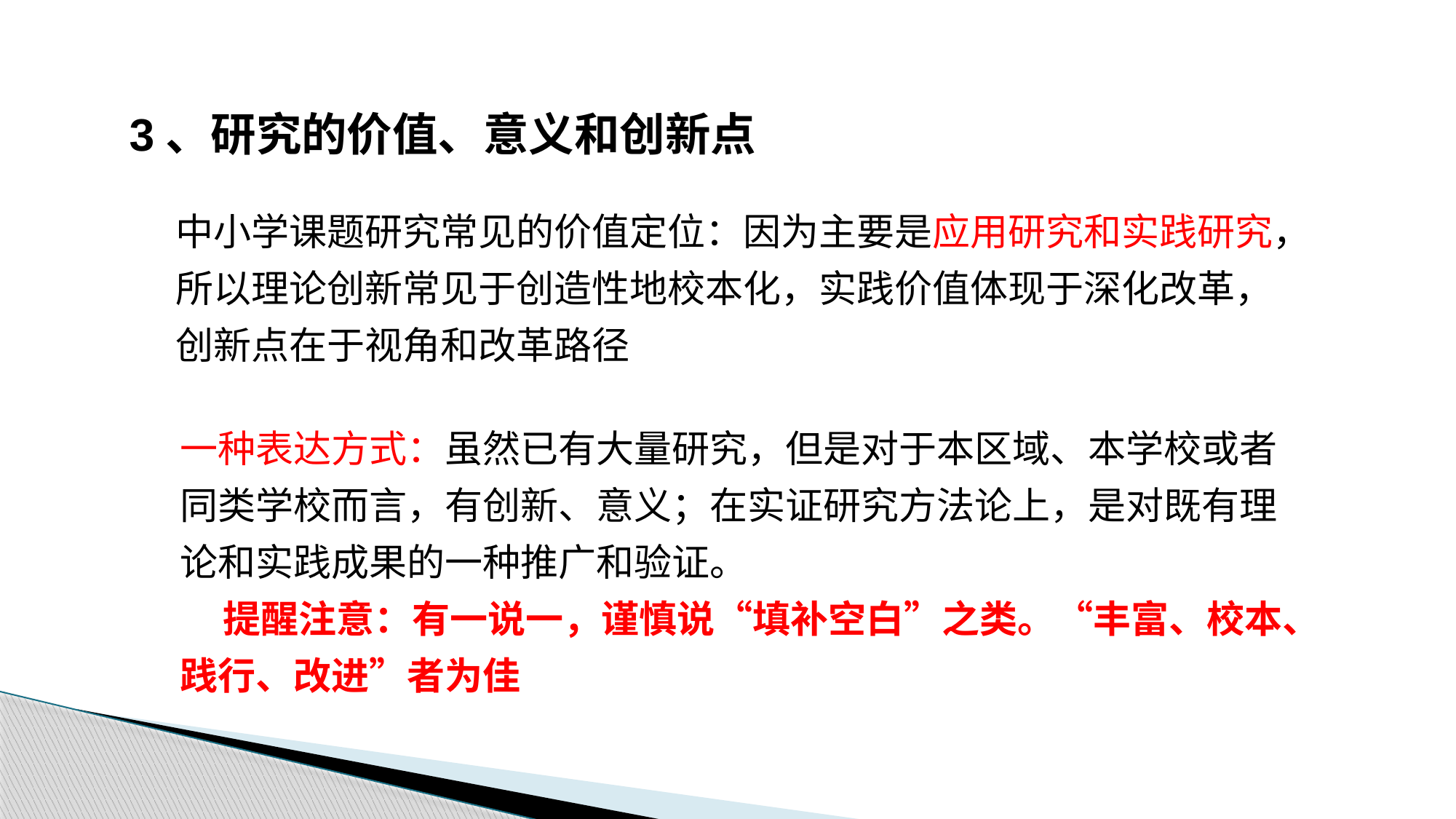

3、研究的价值、意义和创新点
中小学课题研究常见的价值定位：因为主要是应用研究和实践研究，所以理论创新常见于创造性地校本化，实践价值体现于深化改革，创新点在于视角和改革路径
一种表达方式：虽然已有大量研究，但是对于本区域、本学校或者同类学校而言，有创新、意义；在实证研究方法论上，是对既有理论和实践成果的一种推广和验证。
    提醒注意：有一说一，谨慎说“填补空白”之类。“丰富、校本、践行、改进”者为佳